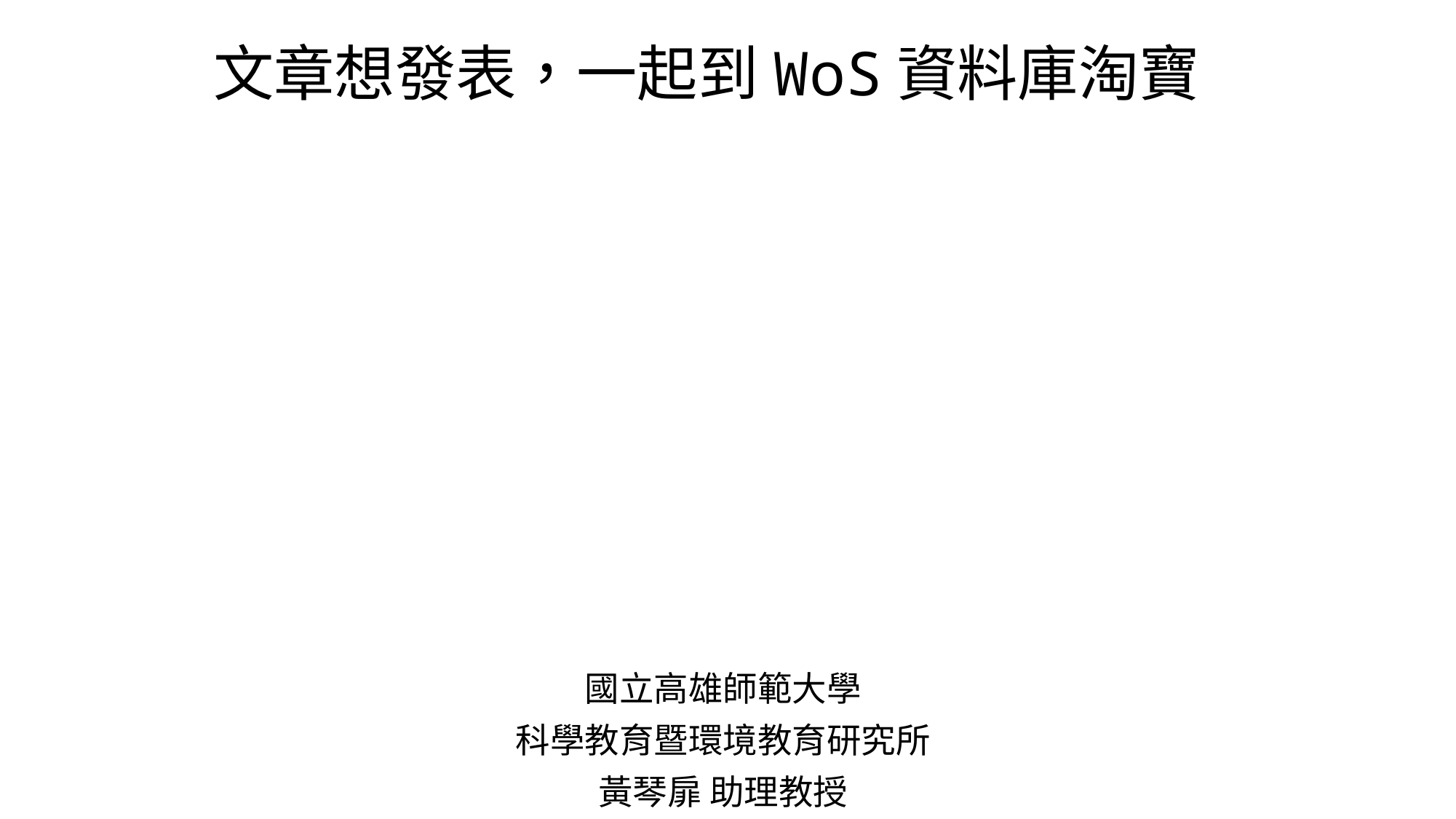

# 文章想發表，一起到WoS資料庫淘寶
國立高雄師範大學
科學教育暨環境教育研究所
黃琴扉 助理教授